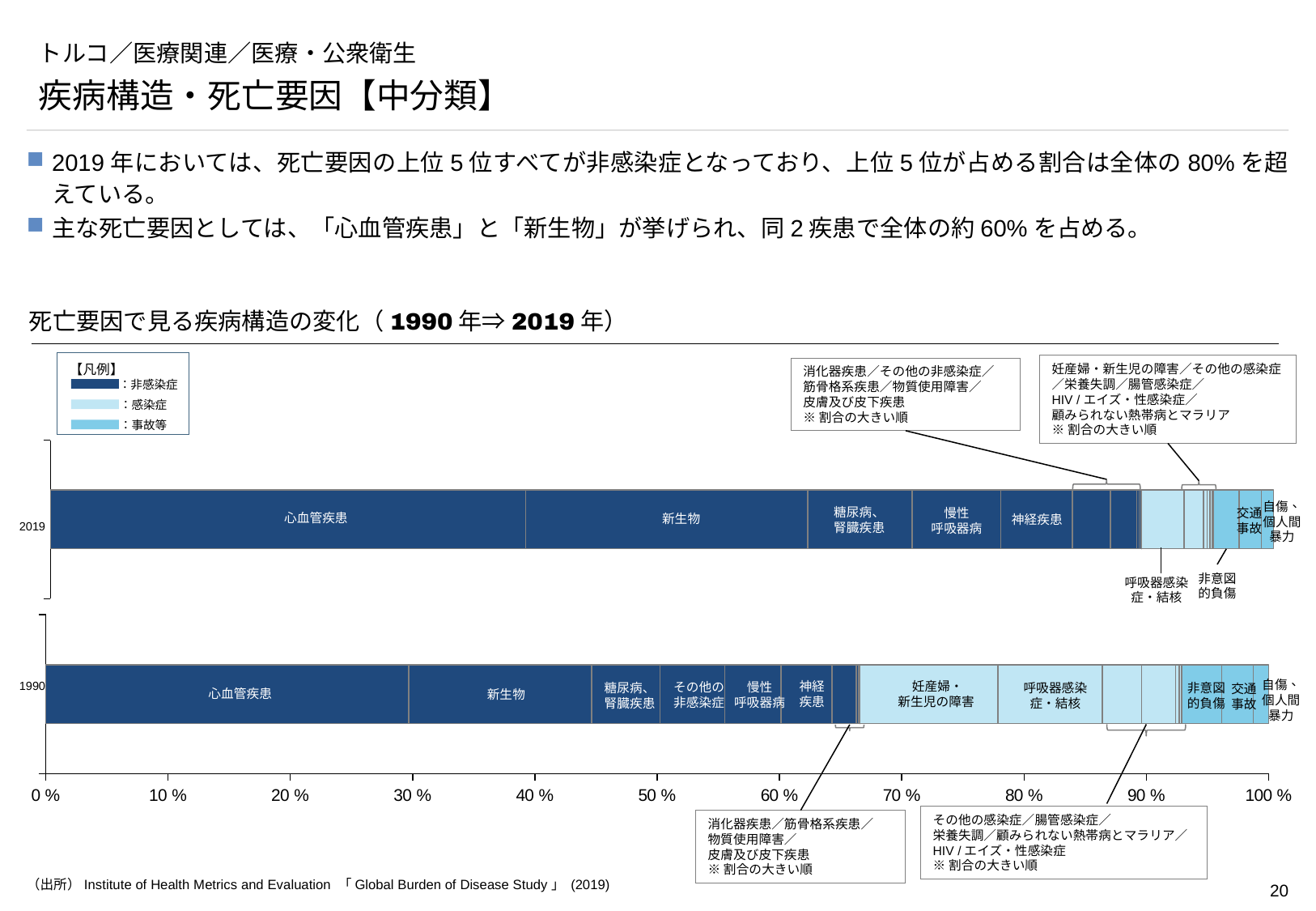

# トルコ／医療関連／医療・公衆衛生
疾病構造・死亡要因【中分類】
2019年においては、死亡要因の上位5位すべてが非感染症となっており、上位5位が占める割合は全体の80%を超えている。
主な死亡要因としては、「心血管疾患」と「新生物」が挙げられ、同2疾患で全体の約60%を占める。
死亡要因で見る疾病構造の変化（1990年⇒2019年）
【凡例】
：非感染症

：感染症

：事故等

妊産婦・新生児の障害／その他の感染症
／栄養失調／腸管感染症／
HIV /エイズ・性感染症／
顧みられない熱帯病とマラリア
※割合の大きい順
消化器疾患／その他の非感染症／
筋骨格系疾患／物質使用障害／
皮膚及び皮下疾患
※割合の大きい順

### Chart

| Category |  |  |  |  |  |  |  |  |  |  |  |  |  |  |  |  |  |  |  |  |  |
|---|---|---|---|---|---|---|---|---|---|---|---|---|---|---|---|---|---|---|---|---|---|

自傷、
個人間
暴力
糖尿病、
腎臓疾患
慢性
呼吸器病
交通
事故
心血管疾患
新生物
神経疾患
2019
非意図
的負傷
呼吸器感染症・結核

### Chart

| Category |  |  |  |  |  |  |  |  |  |  |  |  |  |  |  |  |  |  |  |  |  |  |
|---|---|---|---|---|---|---|---|---|---|---|---|---|---|---|---|---|---|---|---|---|---|---|
妊産婦・
新生児の障害
1990
非意図
的負傷
自傷、
個人間
暴力
神経
疾患
その他の
非感染症
慢性
呼吸器病
糖尿病、
腎臓疾患
呼吸器感染症・結核
交通
事故
心血管疾患
新生物

その他の感染症／腸管感染症／
栄養失調／顧みられない熱帯病とマラリア／
HIV /エイズ・性感染症
※割合の大きい順
消化器疾患／筋骨格系疾患／
物質使用障害／
皮膚及び皮下疾患
※割合の大きい順
（出所）Institute of Health Metrics and Evaluation 「Global Burden of Disease Study」 (2019)